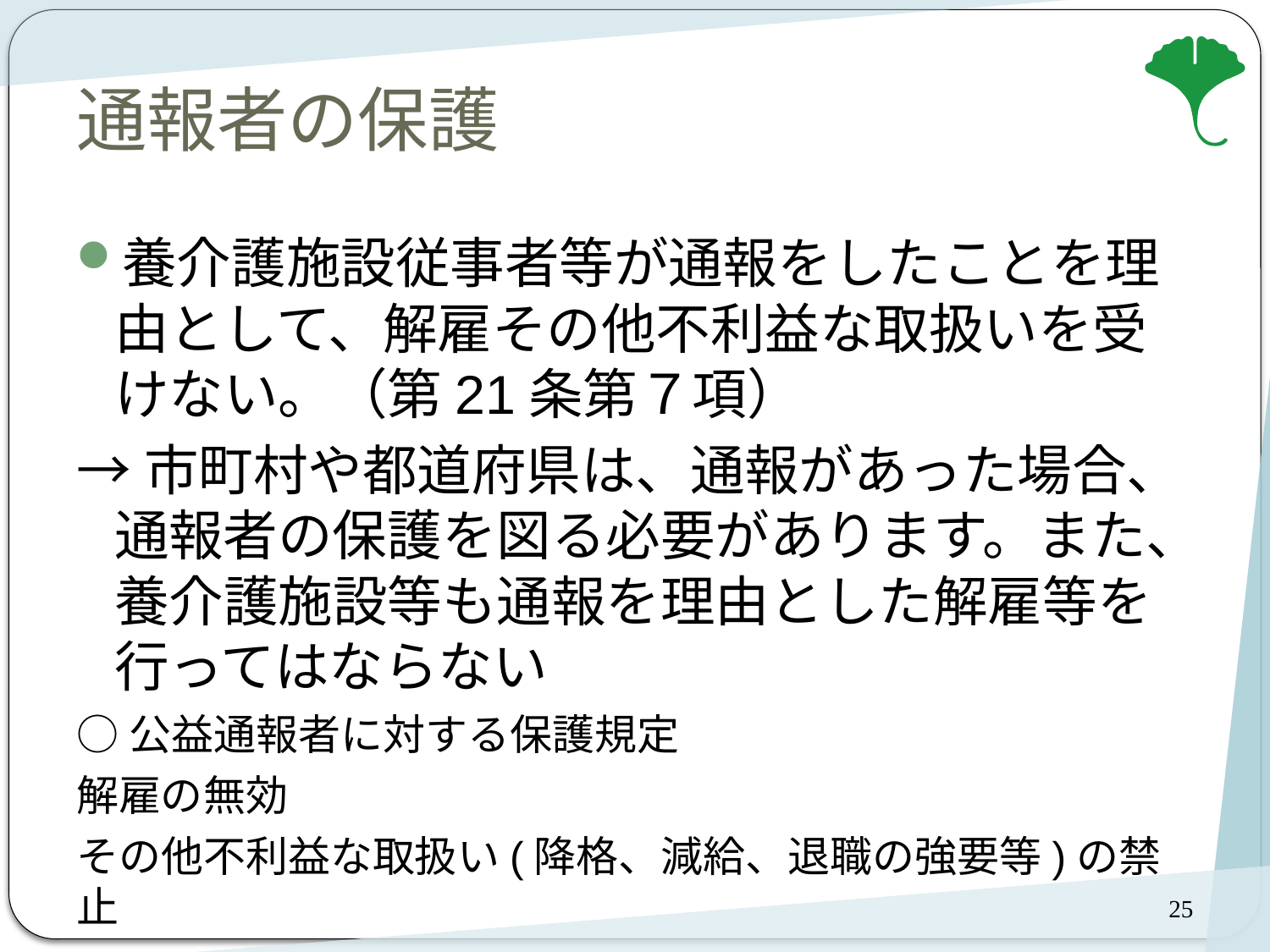

# 通報者の保護
養介護施設従事者等が通報をしたことを理由として、解雇その他不利益な取扱いを受けない。（第21条第７項）
→市町村や都道府県は、通報があった場合、通報者の保護を図る必要があります。また、養介護施設等も通報を理由とした解雇等を行ってはならない
○公益通報者に対する保護規定
解雇の無効
その他不利益な取扱い(降格、減給、退職の強要等)の禁止
25